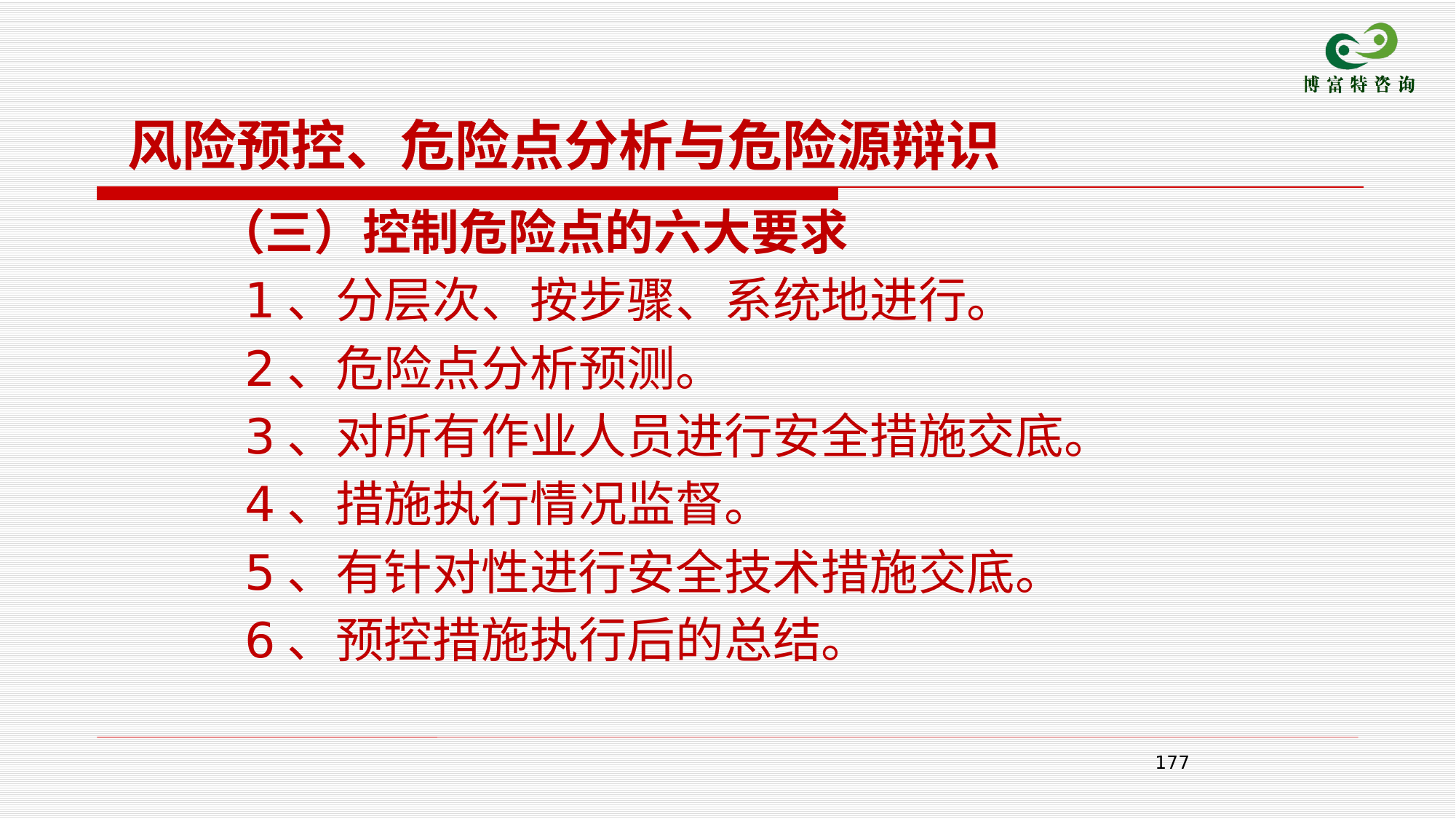

风险预控、危险点分析与危险源辩识
     （三）控制危险点的六大要求
     1、分层次、按步骤、系统地进行。
     2、危险点分析预测。
     3、对所有作业人员进行安全措施交底。
     4、措施执行情况监督。
     5、有针对性进行安全技术措施交底。
     6、预控措施执行后的总结。

177